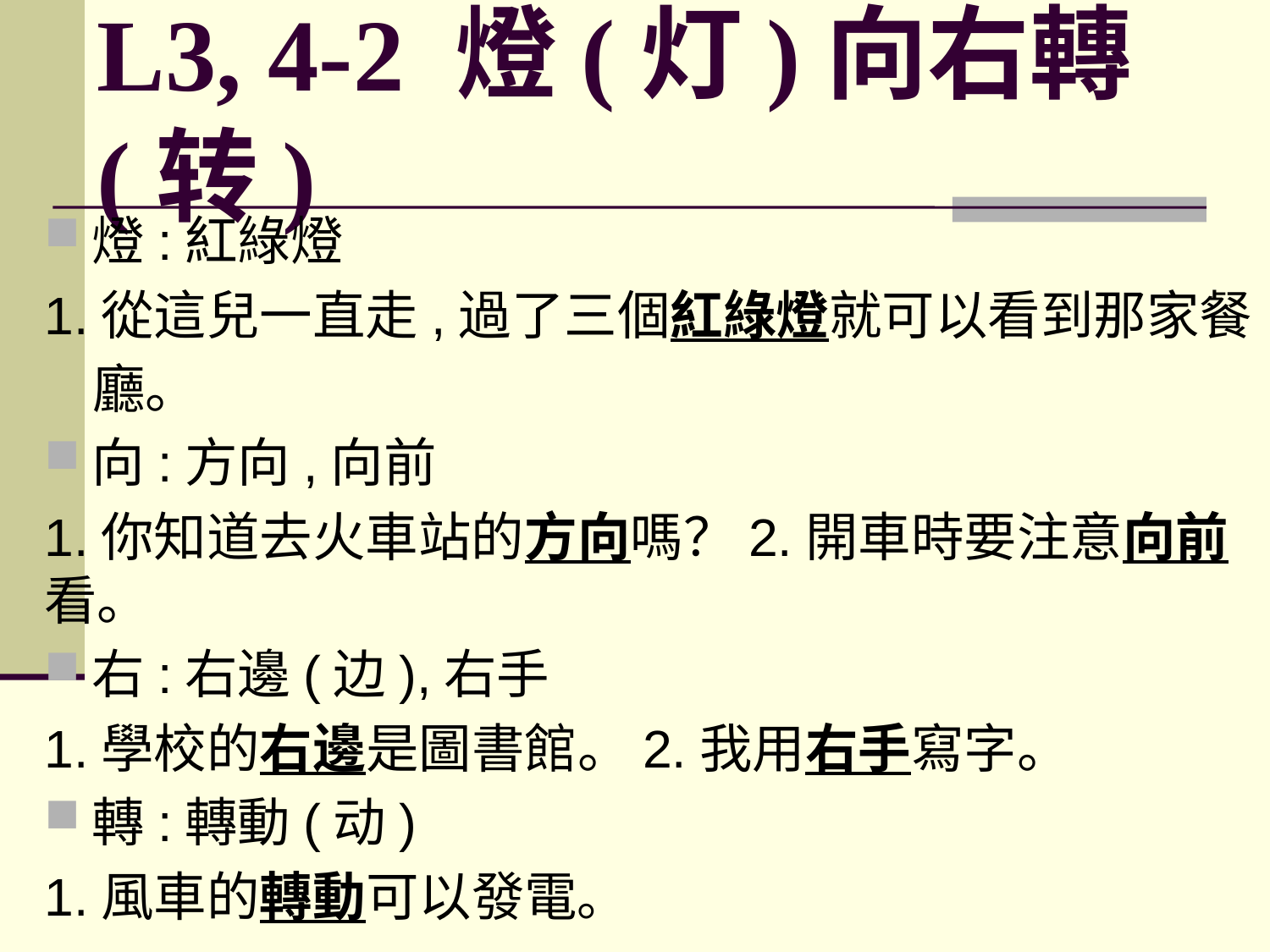

# L3, 4-2 燈(灯)向右轉(转)
燈:紅綠燈
1.從這兒一直走,過了三個紅綠燈就可以看到那家餐
   廳。
向:方向,向前
1.你知道去火車站的方向嗎？2.開車時要注意向前看。
右:右邊(边),右手
1.學校的右邊是圖書館。2.我用右手寫字。
轉:轉動(动)
1.風車的轉動可以發電。